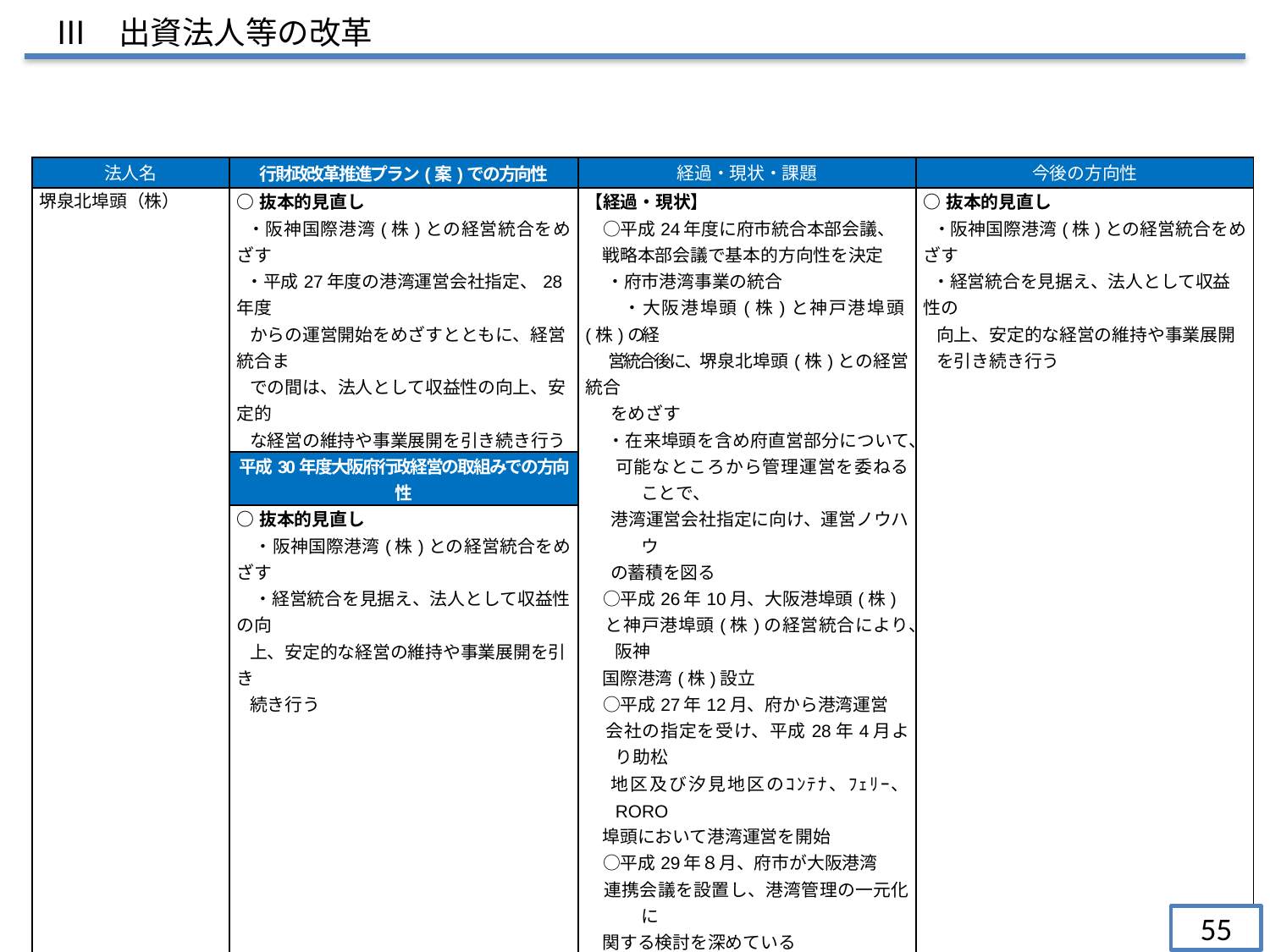

Ⅲ　出資法人等の改革
| 法人名 | 行財政改革推進プラン(案)での方向性 | 経過・現状・課題 | 今後の方向性 |
| --- | --- | --- | --- |
| 堺泉北埠頭（株） | ○抜本的見直し ・阪神国際港湾(株)との経営統合をめざす ・平成27年度の港湾運営会社指定、28年度 からの運営開始をめざすとともに、経営統合ま での間は、法人として収益性の向上、安定的 な経営の維持や事業展開を引き続き行う | 【経過・現状】 　○平成24年度に府市統合本部会議、 戦略本部会議で基本的方向性を決定 ・府市港湾事業の統合 　　・大阪港埠頭(株)と神戸港埠頭(株)の経 営統合後に、堺泉北埠頭(株)との経営統合 をめざす ・在来埠頭を含め府直営部分について、 可能なところから管理運営を委ねることで、 港湾運営会社指定に向け、運営ノウハウ の蓄積を図る 　○平成26年10月、大阪港埠頭(株) と神戸港埠頭(株)の経営統合により、阪神 国際港湾(株)設立 　○平成27年12月、府から港湾運営 会社の指定を受け、平成28年4月より助松 　 地区及び汐見地区のｺﾝﾃﾅ、ﾌｪﾘｰ、 RORO 埠頭において港湾運営を開始 　○平成29年８月、府市が大阪港湾 連携会議を設置し、港湾管理の一元化に 関する検討を深めている 　○平成30年4月より、府から一部の府 営上屋について事業移管を受け、既存の自 社上屋と併せ上屋の一元管理を実施 【課　題】 　○安定的な利益の確保 　○老朽化した施設等の計画的な更新・修繕 | ○抜本的見直し ・阪神国際港湾(株)との経営統合をめざす ・経営統合を見据え、法人として収益性の 向上、安定的な経営の維持や事業展開 を引き続き行う |
|  | 平成30年度大阪府行政経営の取組みでの方向性 |  |  |
|  | ○抜本的見直し 　・阪神国際港湾(株)との経営統合をめざす 　・経営統合を見据え、法人として収益性の向 上、安定的な経営の維持や事業展開を引き 続き行う |  |  |
55